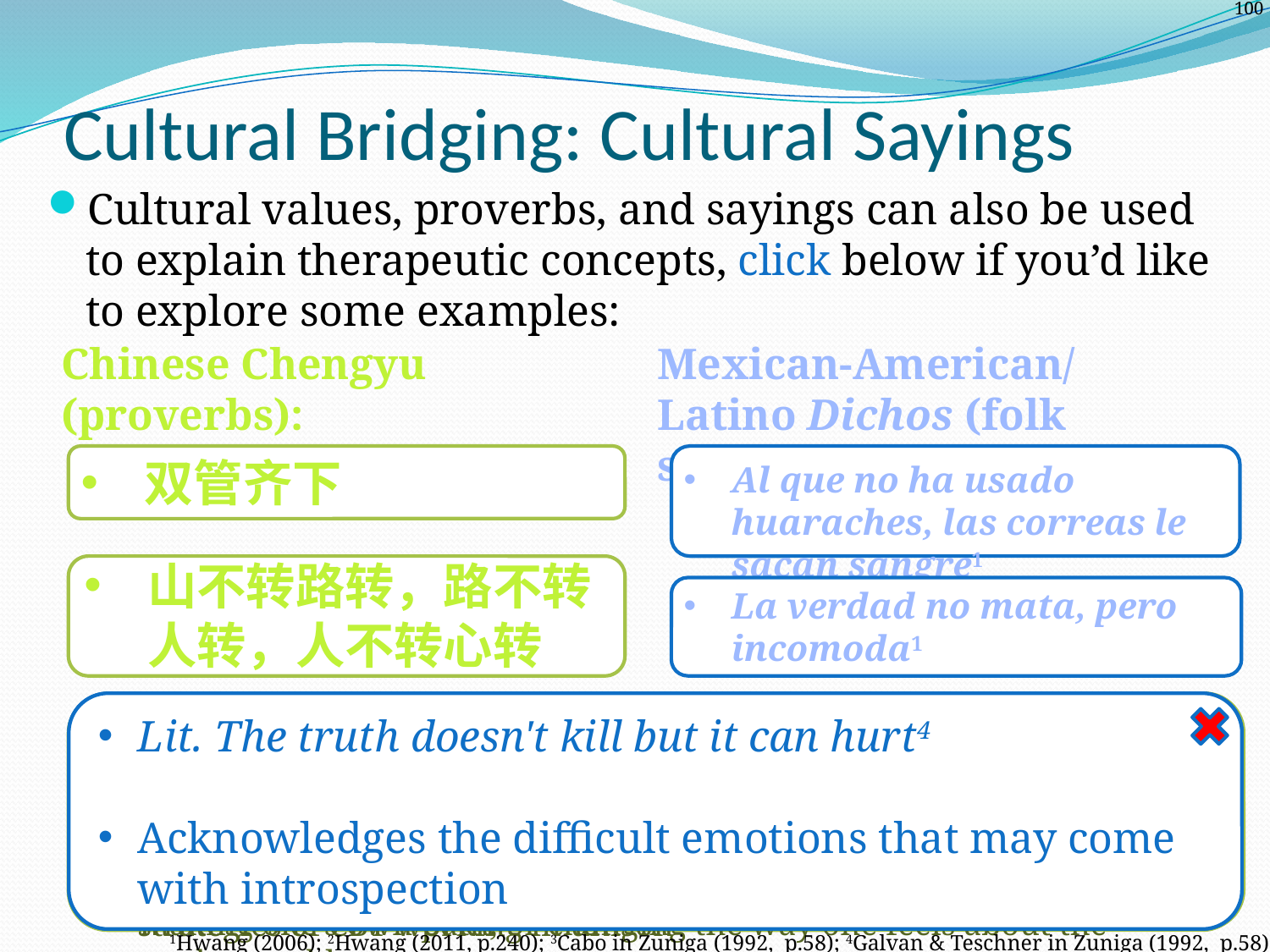

# Cultural Bridging: Cultural Sayings
Cultural values, proverbs, and sayings can also be used to explain therapeutic concepts, click below if you’d like to explore some examples:
Mexican-American/Latino Dichos (folk sayings):
Chinese Chengyu
(proverbs):
双管齐下

Al que no ha usado huaraches, las correas le sacan sangre1
山不转路转，路不转人转，人不转心转

La verdad no mata, pero incomoda1

Lit. He who has never worn sandals is easily cut by the straps3

Means it's hard to do things one's not used to doing1

Used to acknowledge client resistance or struggle with new behaviours and concepts

Lit. The truth doesn't kill but it can hurt4

Acknowledges the difficult emotions that may come with introspection
Lit. “if the mountain doesn't turn the road turns, if the road doesn't turn the person turns, if the person doesn’t turn then the heart and mind turns”2

Means there is always a solution: finding a road around an obstacle;  making one’s own path, or changing the way one feels about the unchangeable
Lit. two brushes painting together
Alludes to a story of a talented artist who painted with two brushes in one hand
Means to work on two tasks at the same time.
Can be used to explain the dual cognitive + behavioural intervention strategies of CBT working in unison1
1Hwang (2006); 2Hwang (2011, p.240); 3Cabo in Zuniga (1992,  p.58); 4Galvan & Teschner in Zuniga (1992,  p.58)